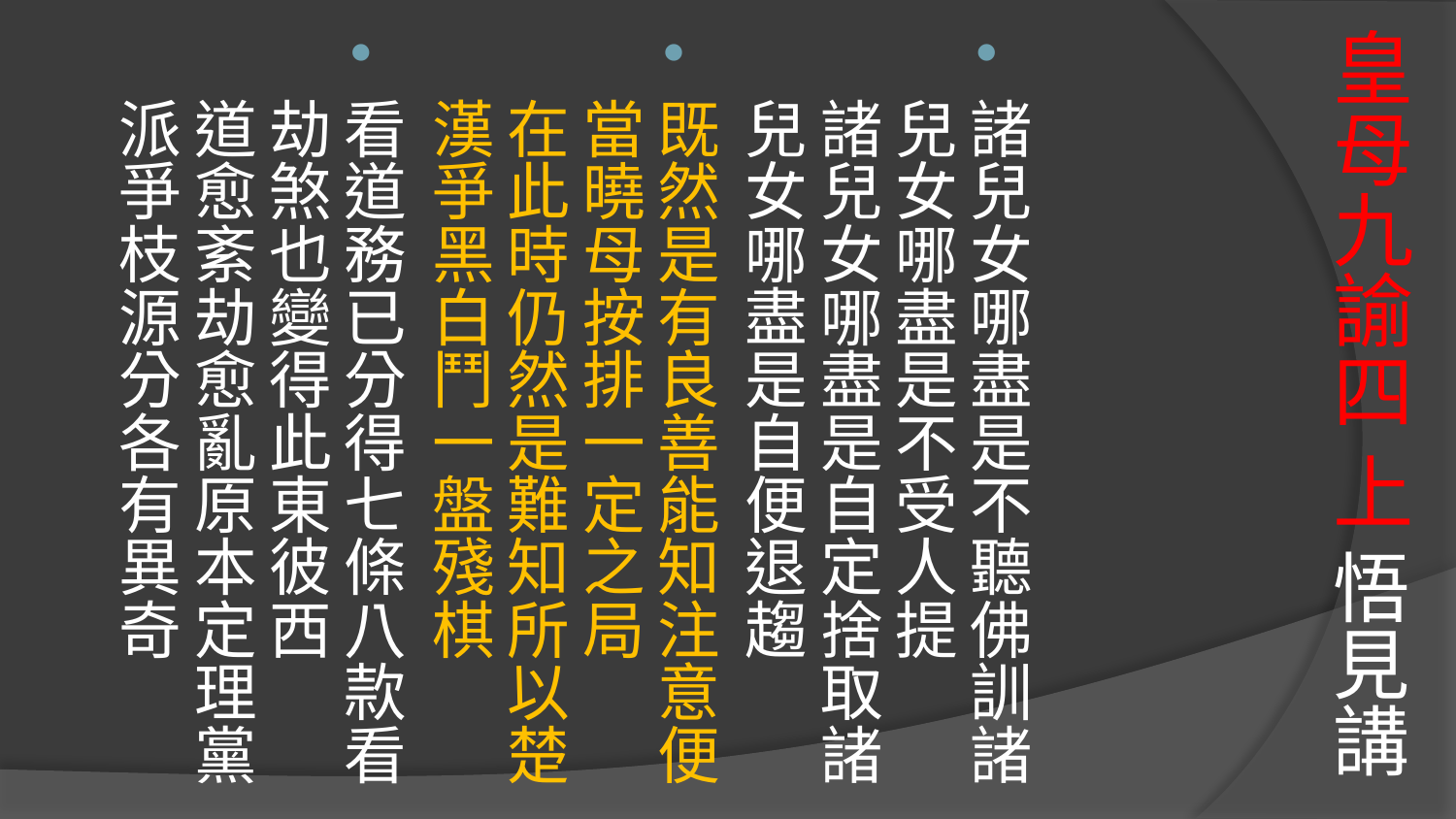

# 皇母九諭四 上 悟見講
諸兒女哪盡是不聽佛訓諸兒女哪盡是不受人提
諸兒女哪盡是自定捨取諸兒女哪盡是自便退趨
既然是有良善能知注意便當曉母按排一定之局
在此時仍然是難知所以楚漢爭黑白鬥一盤殘棋
看道務已分得七條八款看劫煞也變得此東彼西
道愈紊劫愈亂原本定理黨派爭枝源分各有異奇